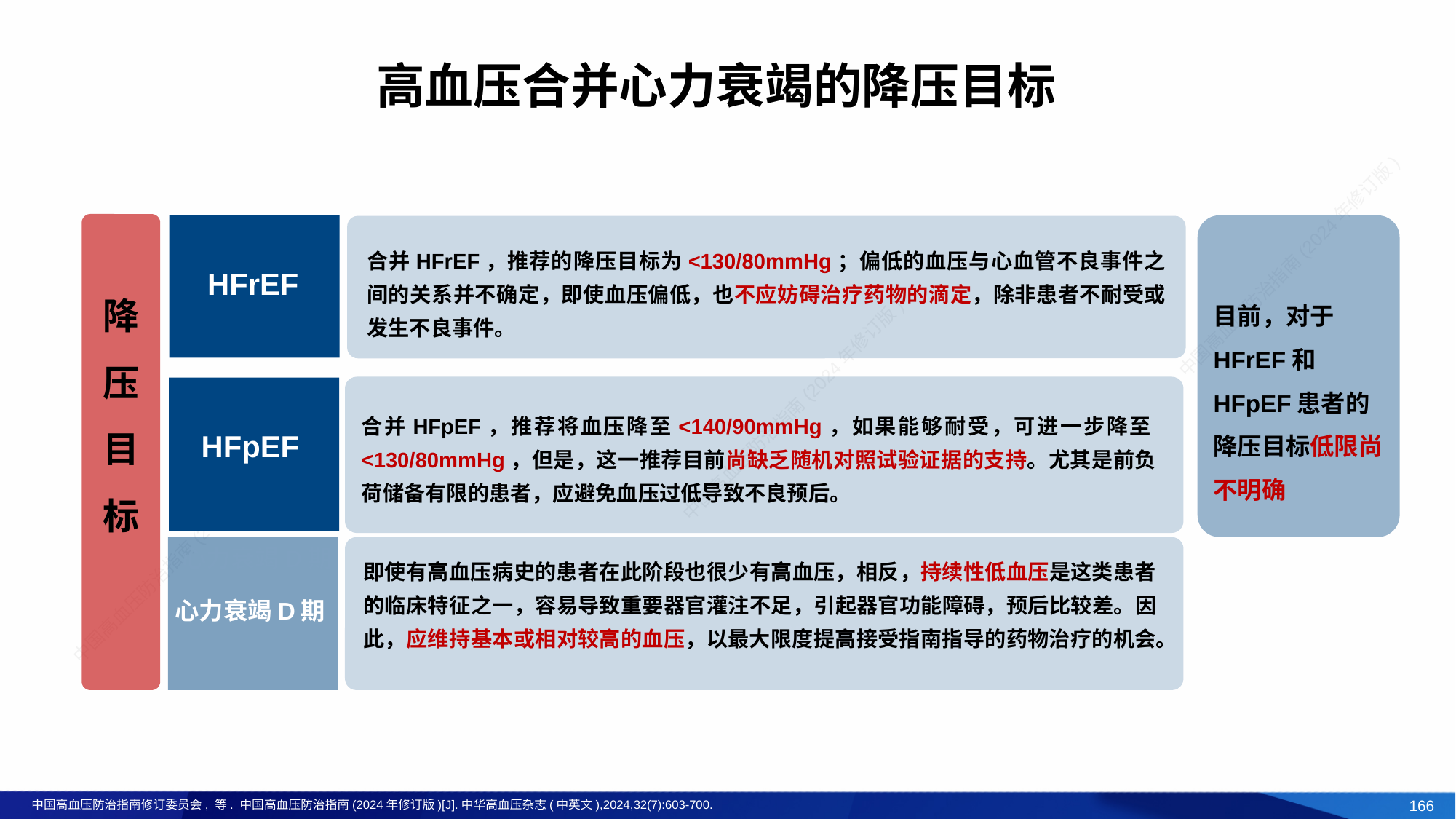

高血压合并心力衰竭的降压目标

降

压

目

标

合并HFrEF，推荐的降压目标为<130/80mmHg；偏低的血压与心血管不良事件之间的关系并不确定，即使血压偏低，也不应妨碍治疗药物的滴定，除非患者不耐受或发生不良事件。
HFrEF

合并HFpEF，推荐将血压降至<140/90mmHg，如果能够耐受，可进一步降至<130/80mmHg，但是，这一推荐目前尚缺乏随机对照试验证据的支持。尤其是前负荷储备有限的患者，应避免血压过低导致不良预后。
HFpEF
心力衰竭D期

心力衰竭D期
即使有高血压病史的患者在此阶段也很少有高血压，相反，持续性低血压是这类患者的临床特征之一，容易导致重要器官灌注不足，引起器官功能障碍，预后比较差。因此，应维持基本或相对较高的血压，以最大限度提高接受指南指导的药物治疗的机会。
心力衰竭D期

目前，对于HFrEF和HFpEF患者的降压目标低限尚不明确